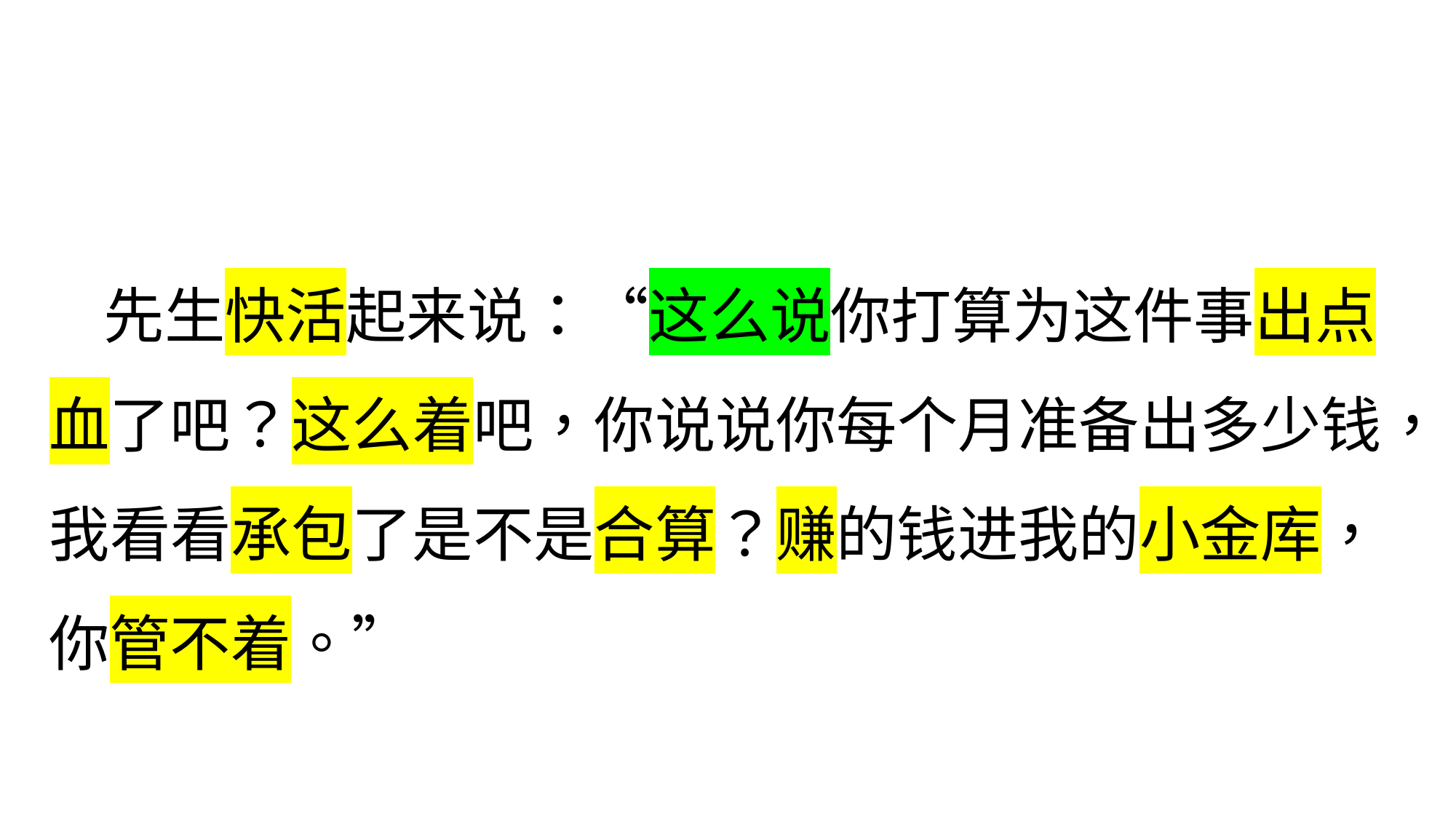

先生快活起来说：“这么说你打算为这件事出点血了吧？这么着吧，你说说你每个月准备出多少钱，我看看承包了是不是合算？赚的钱进我的小金库，你管不着。”